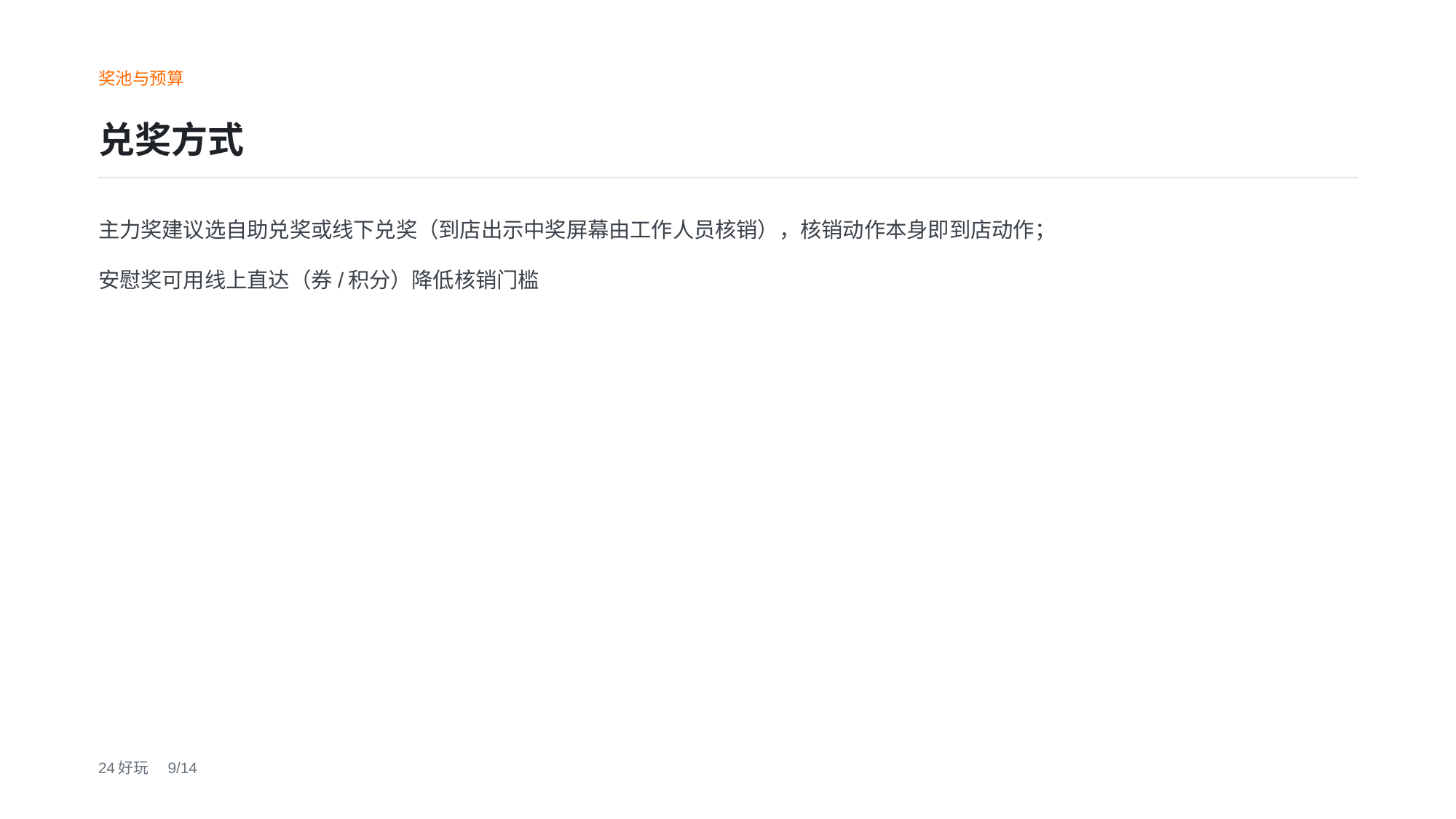

奖池与预算
兑奖方式

主力奖建议选自助兑奖或线下兑奖（到店出示中奖屏幕由工作人员核销），核销动作本身即到店动作；
安慰奖可用线上直达（券/积分）降低核销门槛
24好玩　9/14